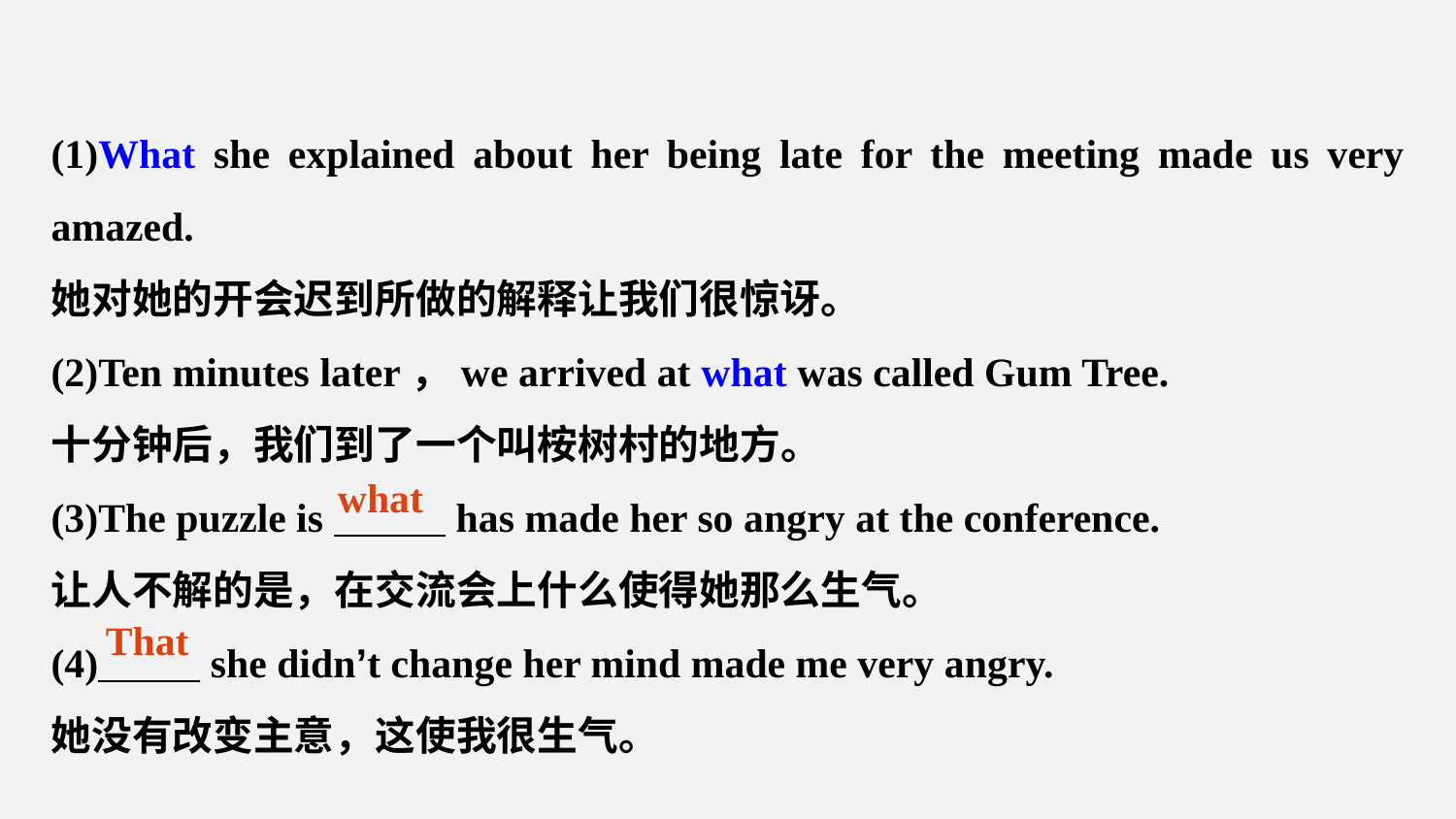

(1)What she explained about her being late for the meeting made us very amazed.
她对她的开会迟到所做的解释让我们很惊讶。
(2)Ten minutes later，we arrived at what was called Gum Tree.
十分钟后，我们到了一个叫桉树村的地方。
(3)The puzzle is             has made her so angry at the conference.
让人不解的是，在交流会上什么使得她那么生气。
(4)           she didn’t change her mind made me very angry.
她没有改变主意，这使我很生气。
what
That